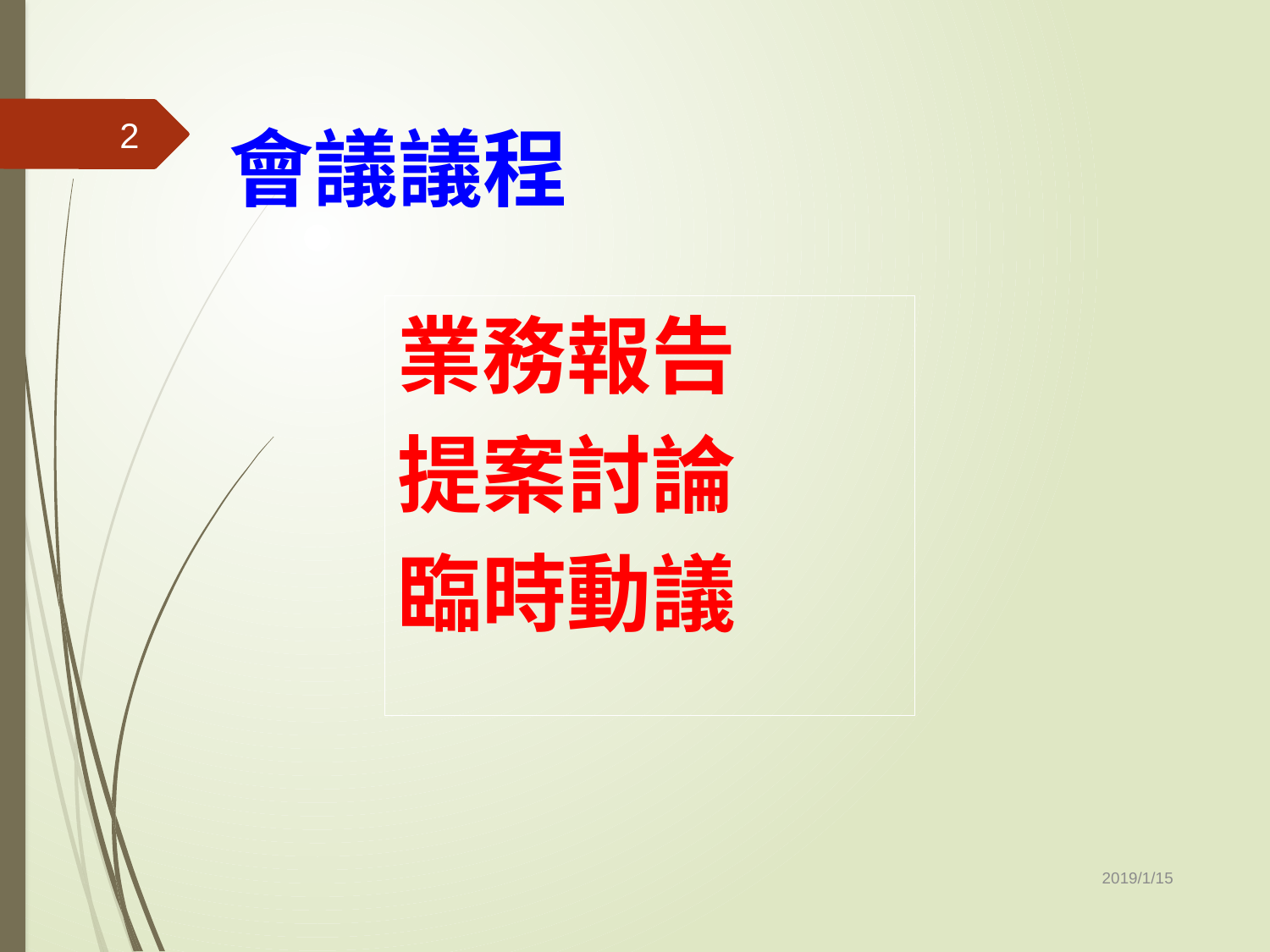

2
# 會議議程
業務報告
提案討論
臨時動議

2019/1/15